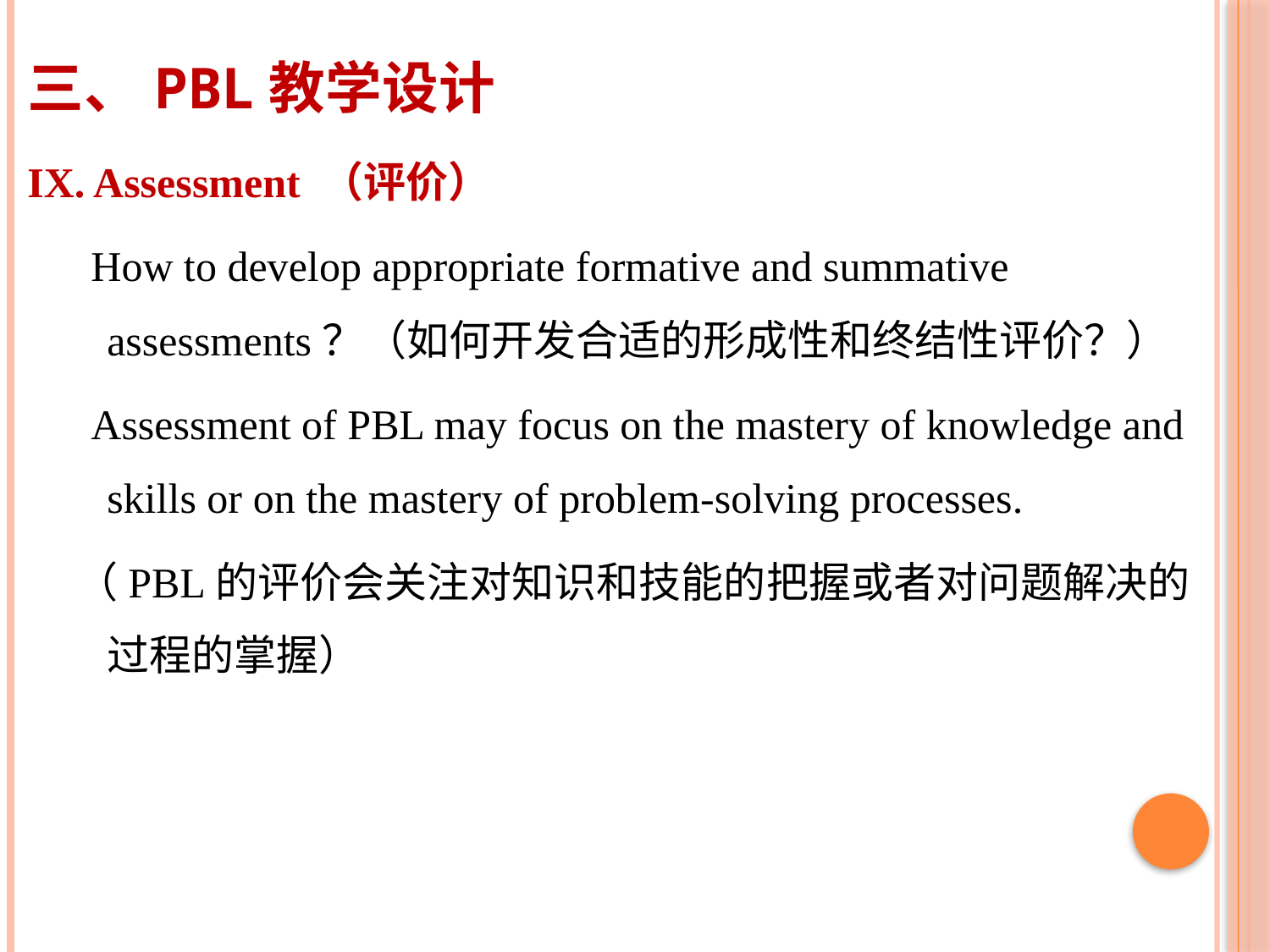

# 三、PBL教学设计
IX. Assessment （评价）
      How to develop appropriate formative and summative assessments？（如何开发合适的形成性和终结性评价？）
      Assessment of PBL may focus on the mastery of knowledge and skills or on the mastery of problem-solving processes.
    （PBL的评价会关注对知识和技能的把握或者对问题解决的过程的掌握）